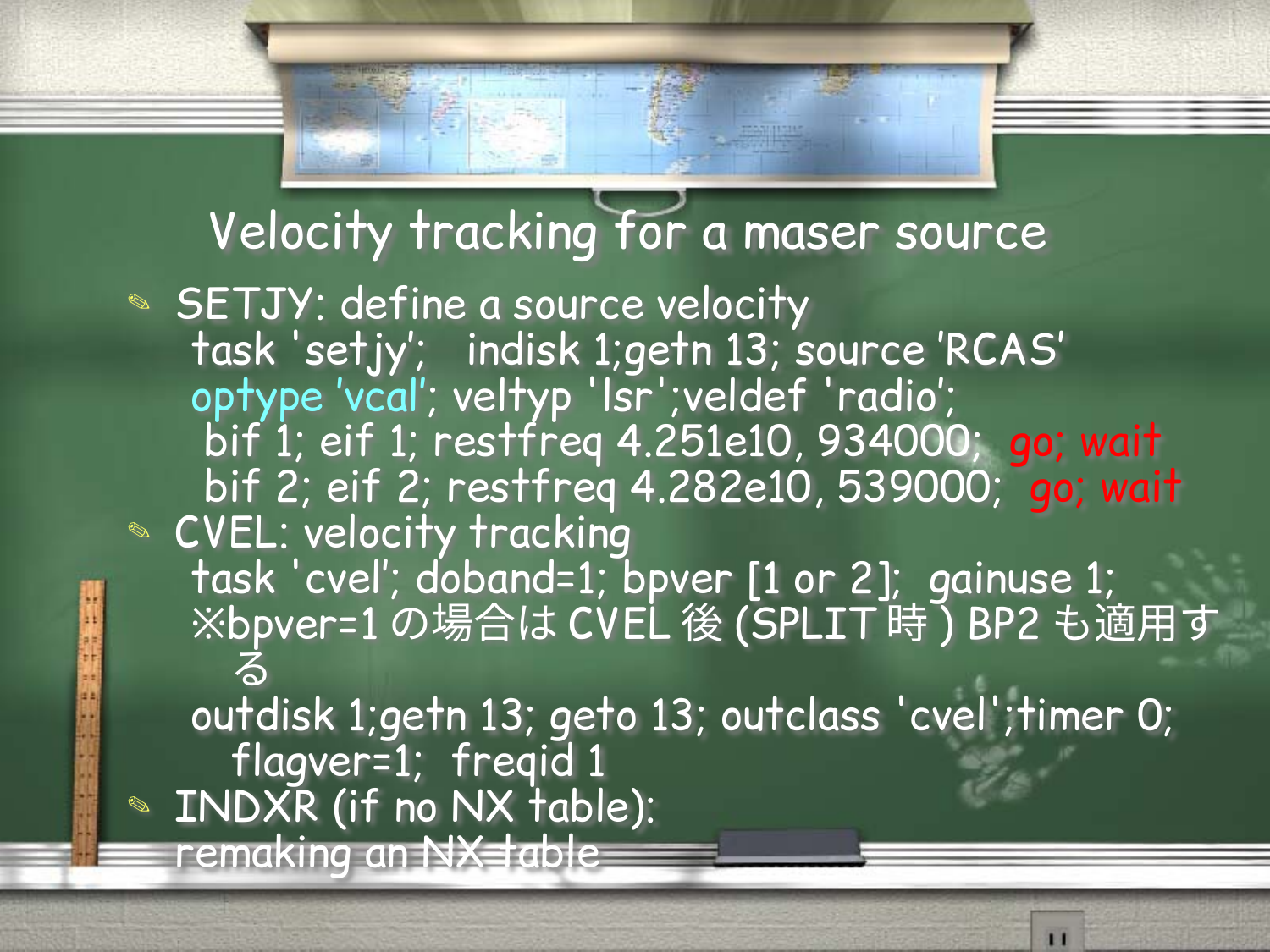

# Velocity tracking for a maser source
SETJY: define a source velocity
task 'setjy’;   indisk 1;getn 13; source ’RCAS’
optype ’vcal’; veltyp 'lsr';veldef 'radio’;
 bif 1; eif 1; restfreq 4.251e10, 934000;  go; wait
 bif 2; eif 2; restfreq 4.282e10, 539000;  go; wait
CVEL: velocity tracking
task 'cvel’; doband=1; bpver [1 or 2];  gainuse 1;
※bpver=1の場合はCVEL後(SPLIT時) BP2も適用する
outdisk 1;getn 13; geto 13; outclass 'cvel';timer 0; flagver=1;  freqid 1
INDXR (if no NX table):
	remaking an NX table